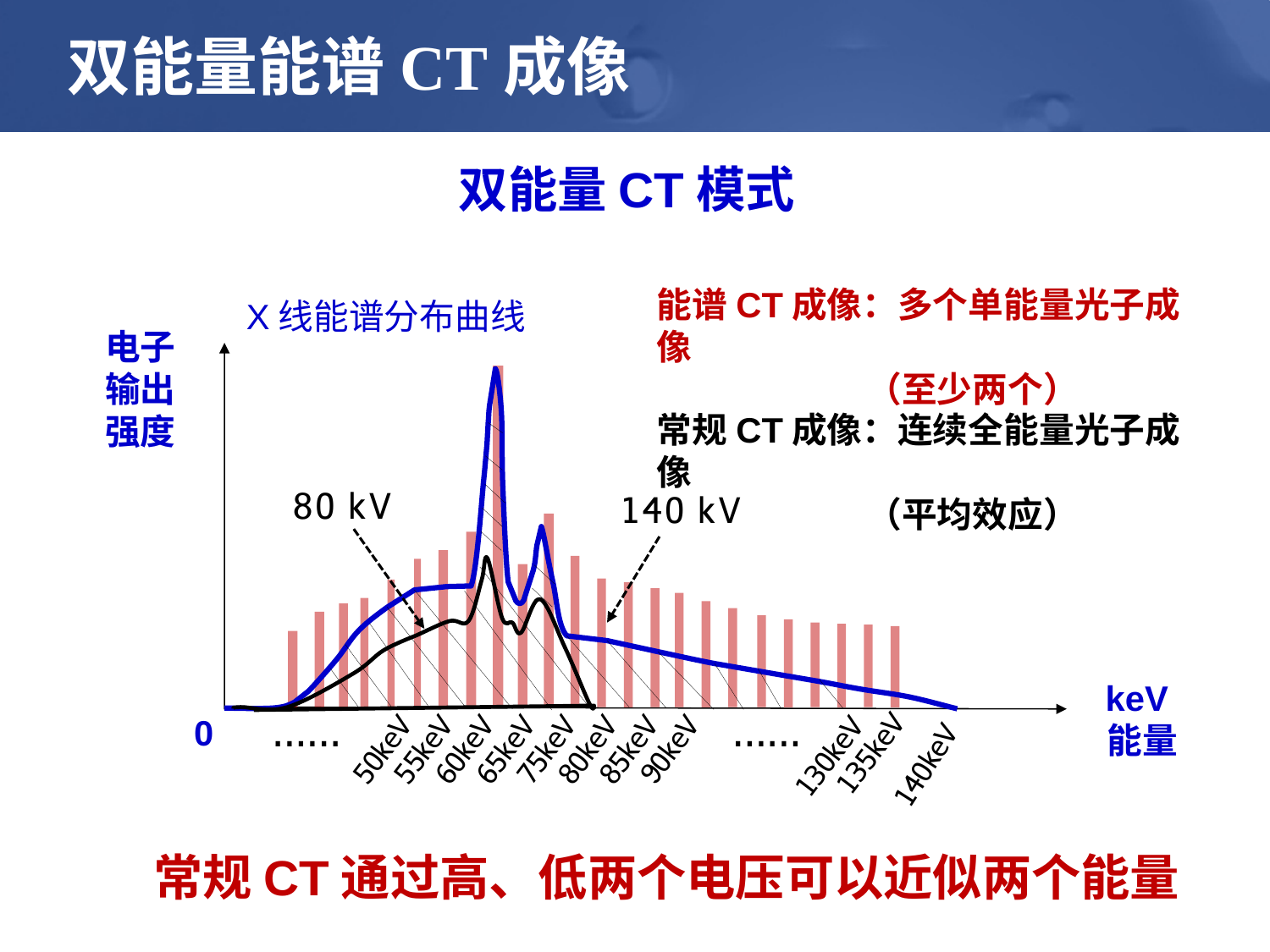

双能量能谱CT成像
双能量CT模式
能谱CT成像：多个单能量光子成像
                         （至少两个）
X线能谱分布曲线
电子输出强度

常规CT成像：连续全能量光子成像
                         （平均效应）
140 kV
80 kV

    keV
    能量
……
……
0

140keV
50keV
55keV
60keV
65keV
75keV
80keV
85keV
90keV
135keV
130keV
常规CT通过高、低两个电压可以近似两个能量